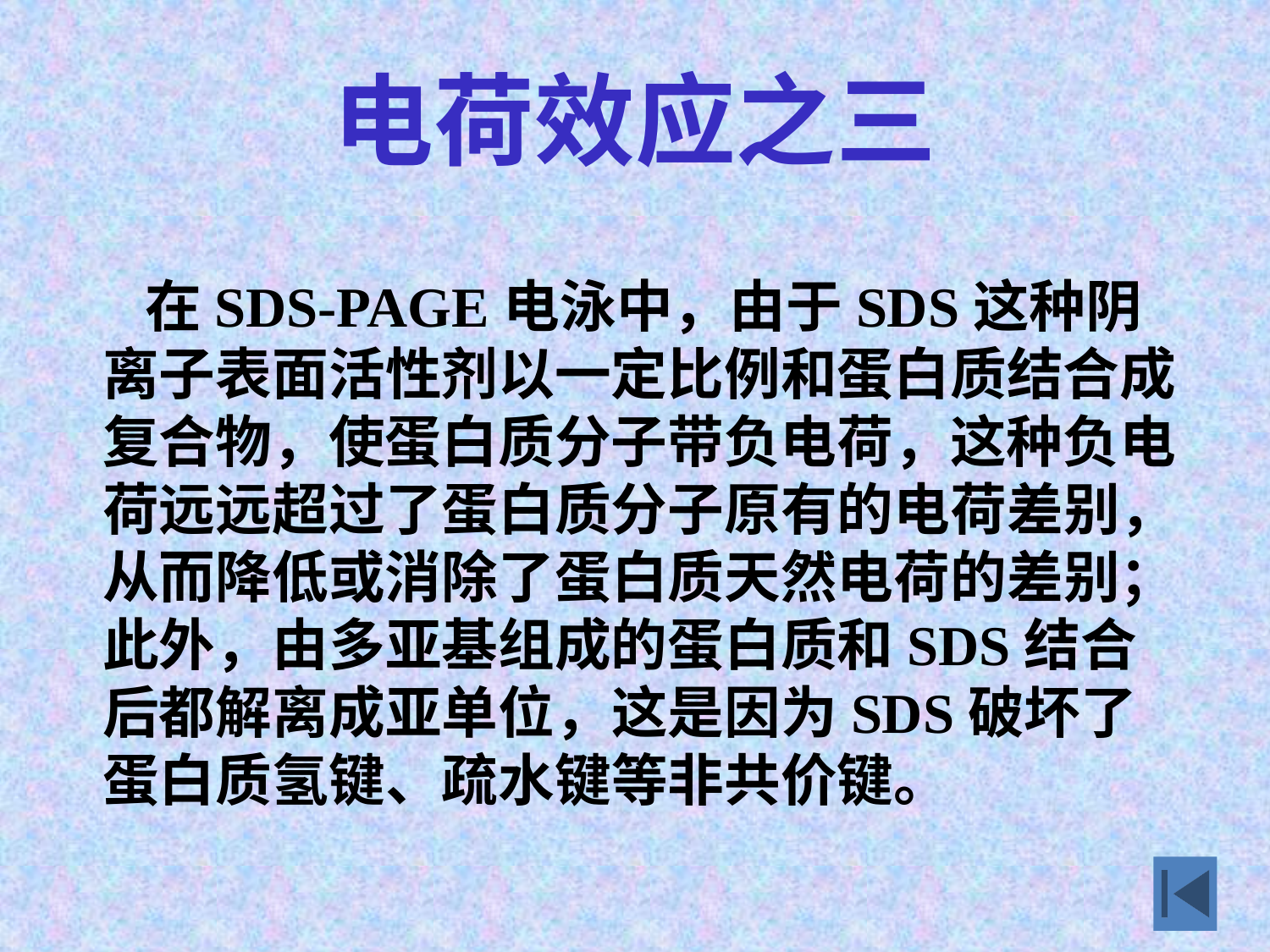

# 电荷效应之三
      在SDS-PAGE电泳中，由于SDS这种阴离子表面活性剂以一定比例和蛋白质结合成复合物，使蛋白质分子带负电荷，这种负电荷远远超过了蛋白质分子原有的电荷差别，从而降低或消除了蛋白质天然电荷的差别；此外，由多亚基组成的蛋白质和SDS结合后都解离成亚单位，这是因为SDS破坏了蛋白质氢键、疏水键等非共价键。